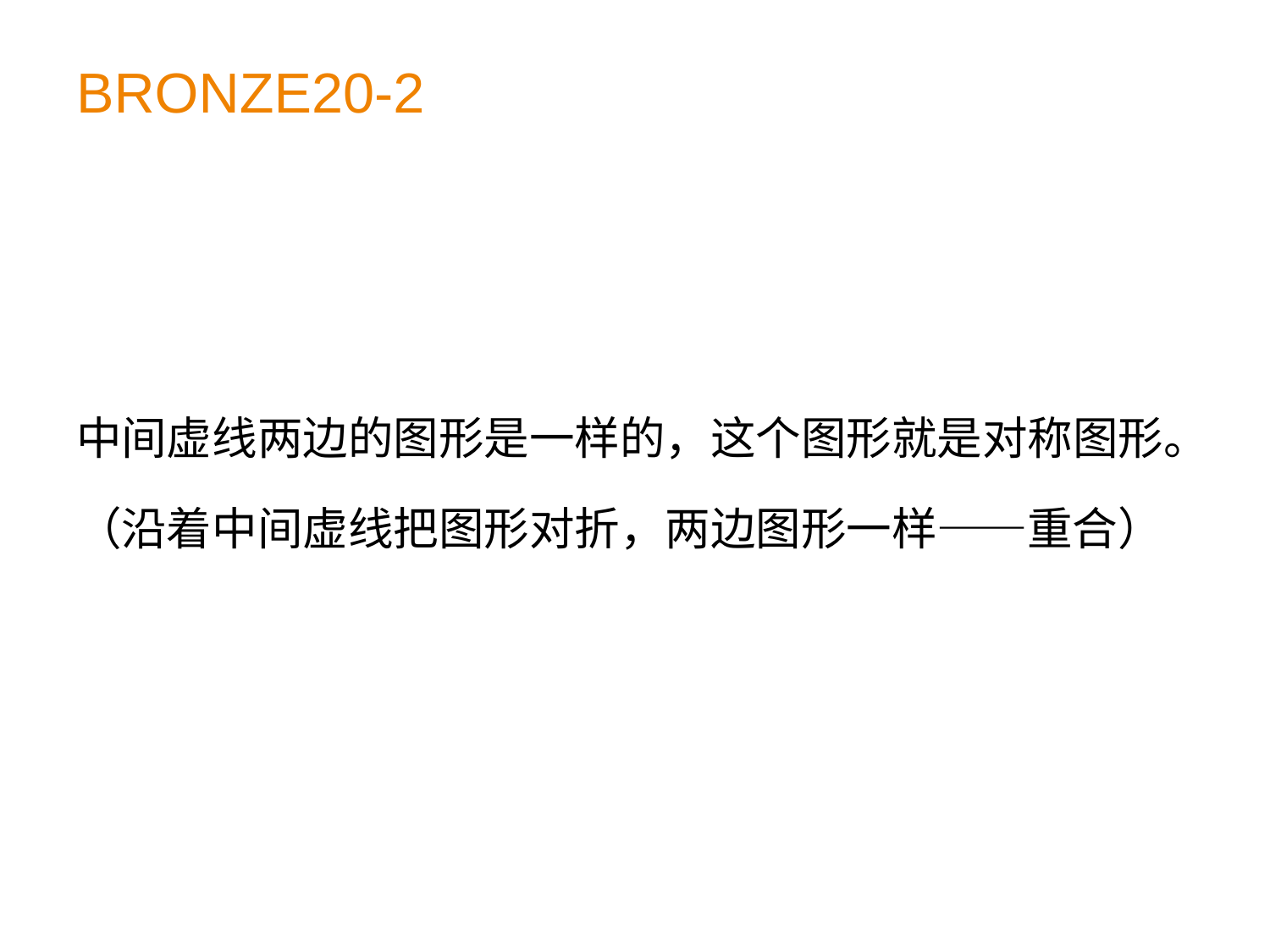

BRONZE20-2
中间虚线两边的图形是一样的，这个图形就是对称图形。
（沿着中间虚线把图形对折，两边图形一样——重合）